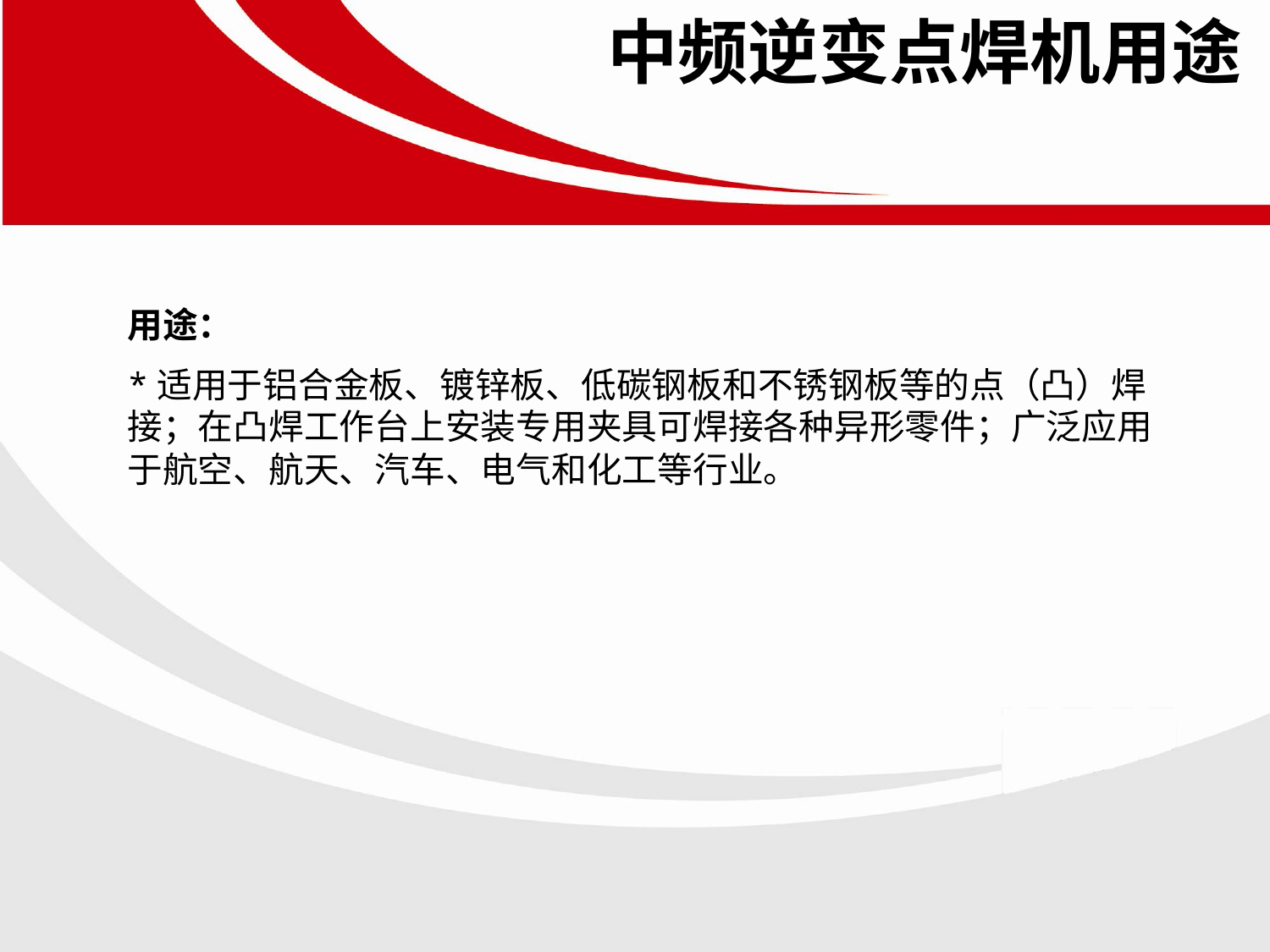

中频逆变点焊机用途
用途：
*适用于铝合金板、镀锌板、低碳钢板和不锈钢板等的点（凸）焊接；在凸焊工作台上安装专用夹具可焊接各种异形零件；广泛应用于航空、航天、汽车、电气和化工等行业。